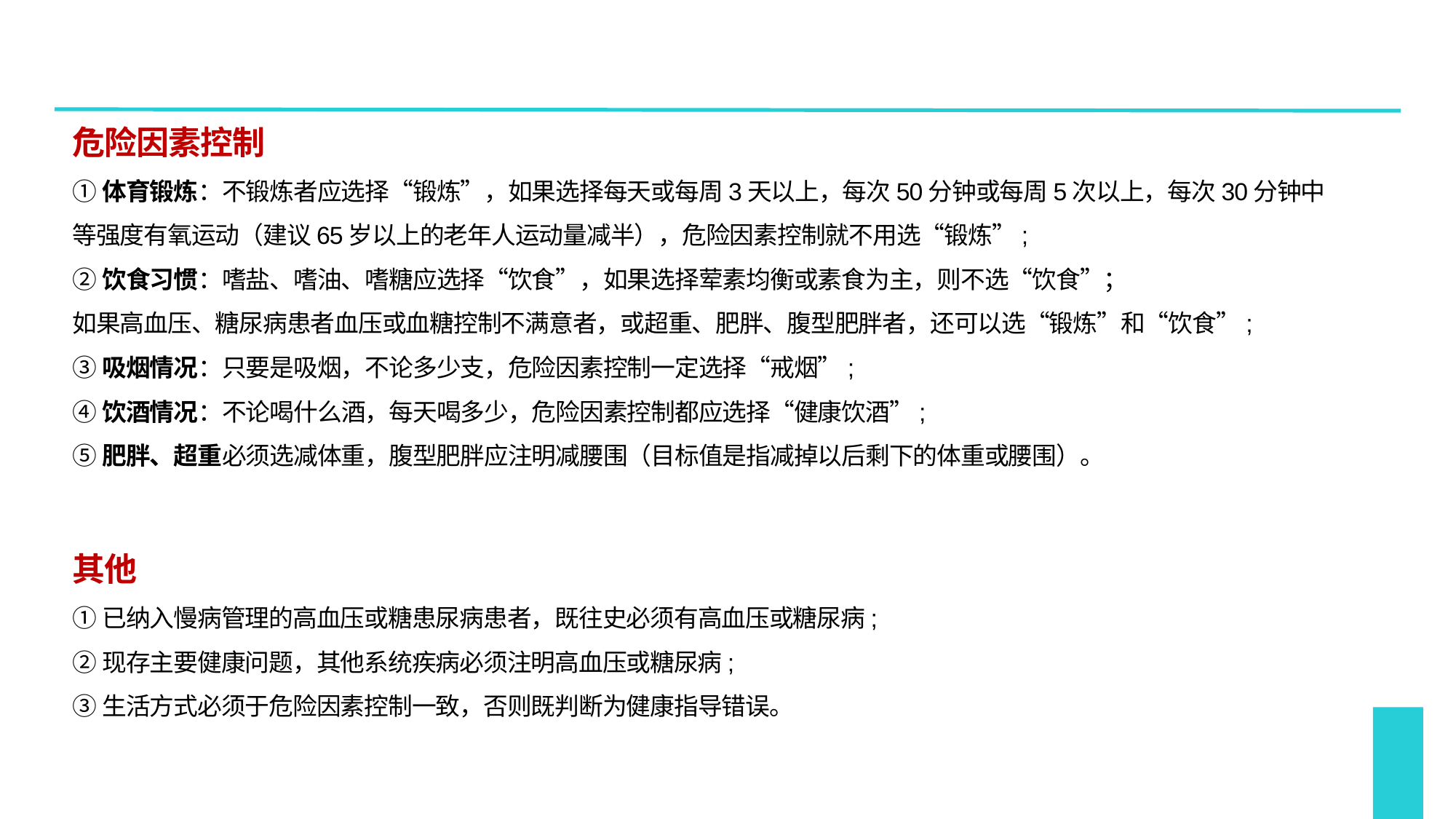

危险因素控制
①体育锻炼：不锻炼者应选择“锻炼”，如果选择每天或每周3天以上，每次50分钟或每周5次以上，每次30分钟中等强度有氧运动（建议65岁以上的老年人运动量减半），危险因素控制就不用选“锻炼”;
②饮食习惯：嗜盐、嗜油、嗜糖应选择“饮食”，如果选择荤素均衡或素食为主，则不选“饮食”；
如果高血压、糖尿病患者血压或血糖控制不满意者，或超重、肥胖、腹型肥胖者，还可以选“锻炼”和“饮食”;
③吸烟情况：只要是吸烟，不论多少支，危险因素控制一定选择“戒烟”;
④饮酒情况：不论喝什么酒，每天喝多少，危险因素控制都应选择“健康饮酒”;
⑤肥胖、超重必须选减体重，腹型肥胖应注明减腰围（目标值是指减掉以后剩下的体重或腰围）。

其他
①已纳入慢病管理的高血压或糖患尿病患者，既往史必须有高血压或糖尿病;
②现存主要健康问题，其他系统疾病必须注明高血压或糖尿病;
③生活方式必须于危险因素控制一致，否则既判断为健康指导错误。